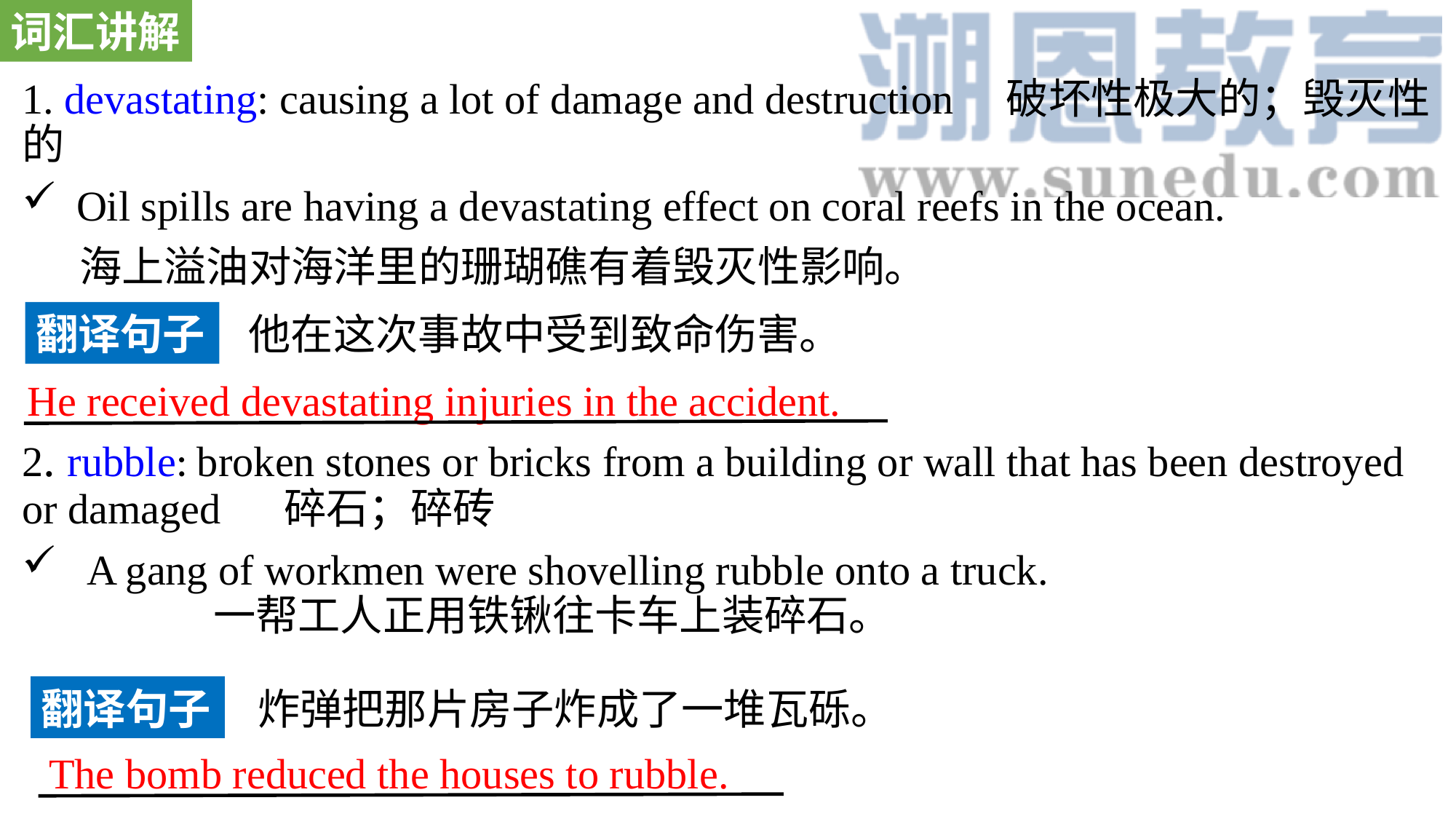

词汇讲解
1. devastating: causing a lot of damage and destruction    破坏性极大的；毁灭性的
Oil spills are having a devastating effect on coral reefs in the ocean.
     海上溢油对海洋里的珊瑚礁有着毁灭性影响。

2. rubble: broken stones or bricks from a building or wall that has been destroyed or damaged     碎石；碎砖
 A gang of workmen were shovelling rubble onto a truck.                                                  一帮工人正用铁锹往卡车上装碎石。
翻译句子
他在这次事故中受到致命伤害。
He received devastating injuries in the accident.
翻译句子
炸弹把那片房子炸成了一堆瓦砾。
The bomb reduced the houses to rubble.